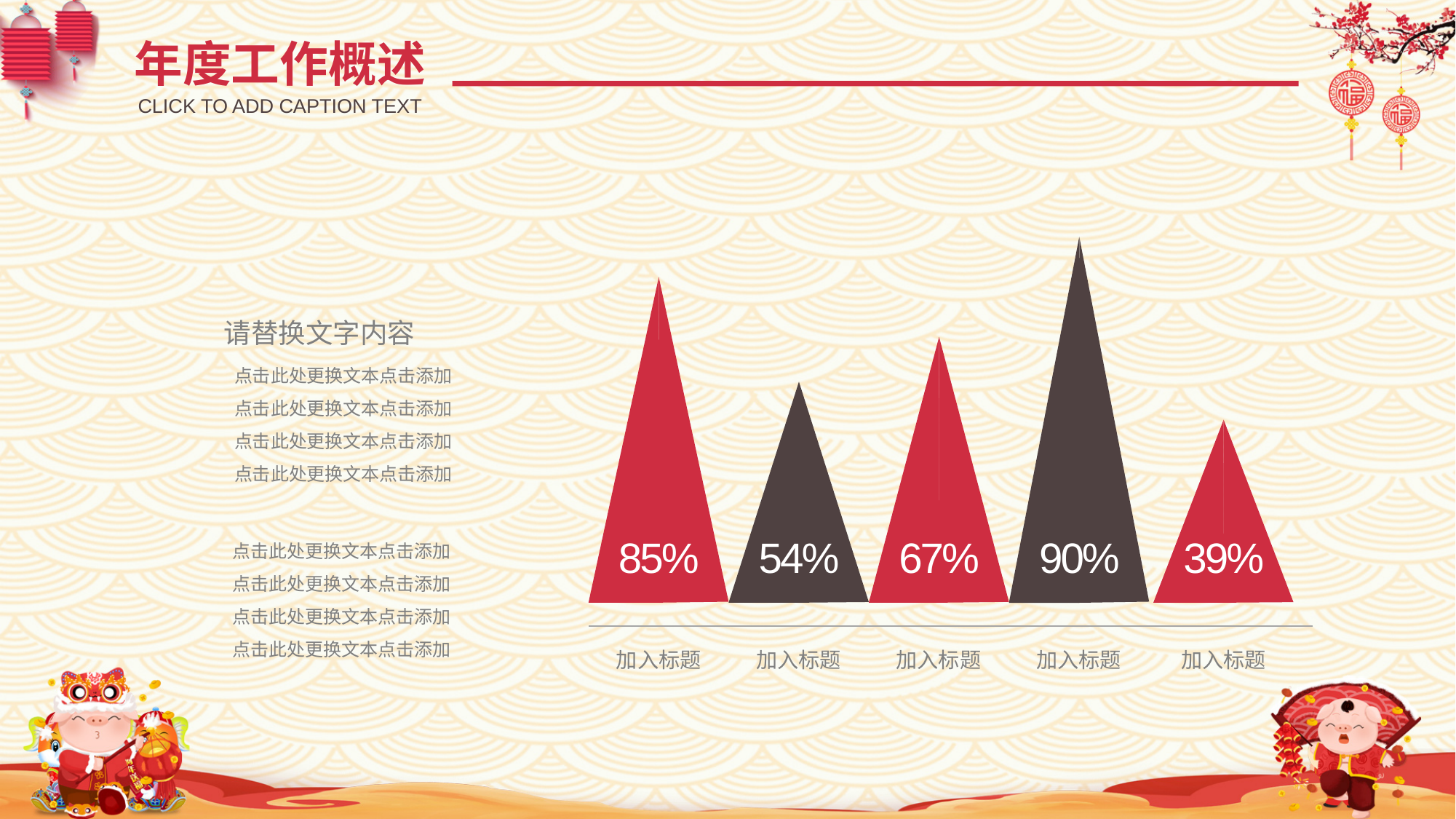

年度工作概述

CLICK TO ADD CAPTION TEXT

39%
90%
67%
54%
85%
加入标题
加入标题
加入标题
加入标题
加入标题
请替换文字内容
点击此处更换文本点击添加
点击此处更换文本点击添加
点击此处更换文本点击添加
点击此处更换文本点击添加

点击此处更换文本点击添加
点击此处更换文本点击添加
点击此处更换文本点击添加
点击此处更换文本点击添加